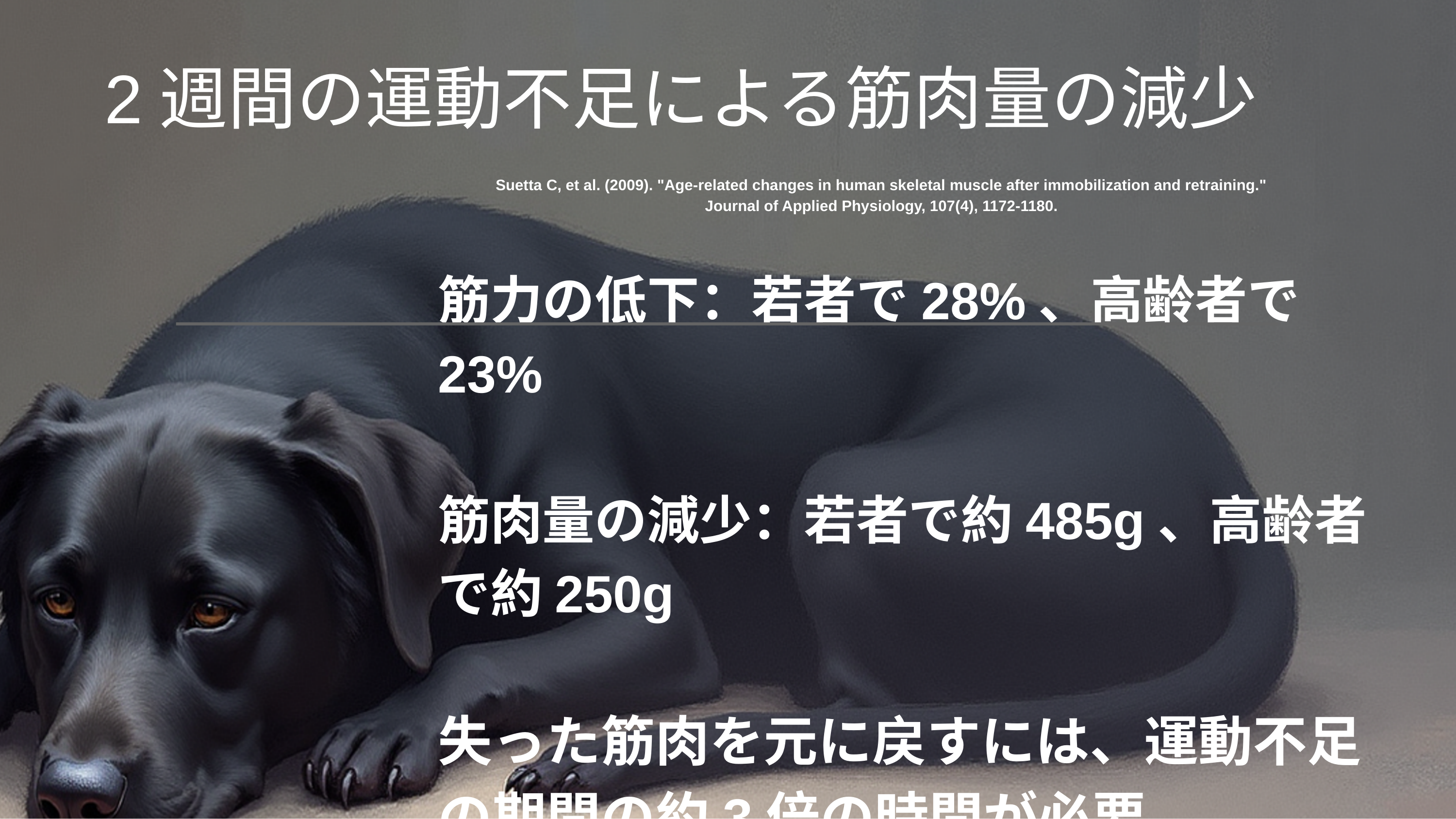

2週間の運動不足による筋肉量の減少
Suetta C, et al. (2009). "Age-related changes in human skeletal muscle after immobilization and retraining."
Journal of Applied Physiology, 107(4), 1172-1180.
筋力の低下：若者で28%、高齢者で23%

筋肉量の減少：若者で約485g、高齢者で約250g

失った筋肉を元に戻すには、運動不足の期間の約3倍の時間が必要